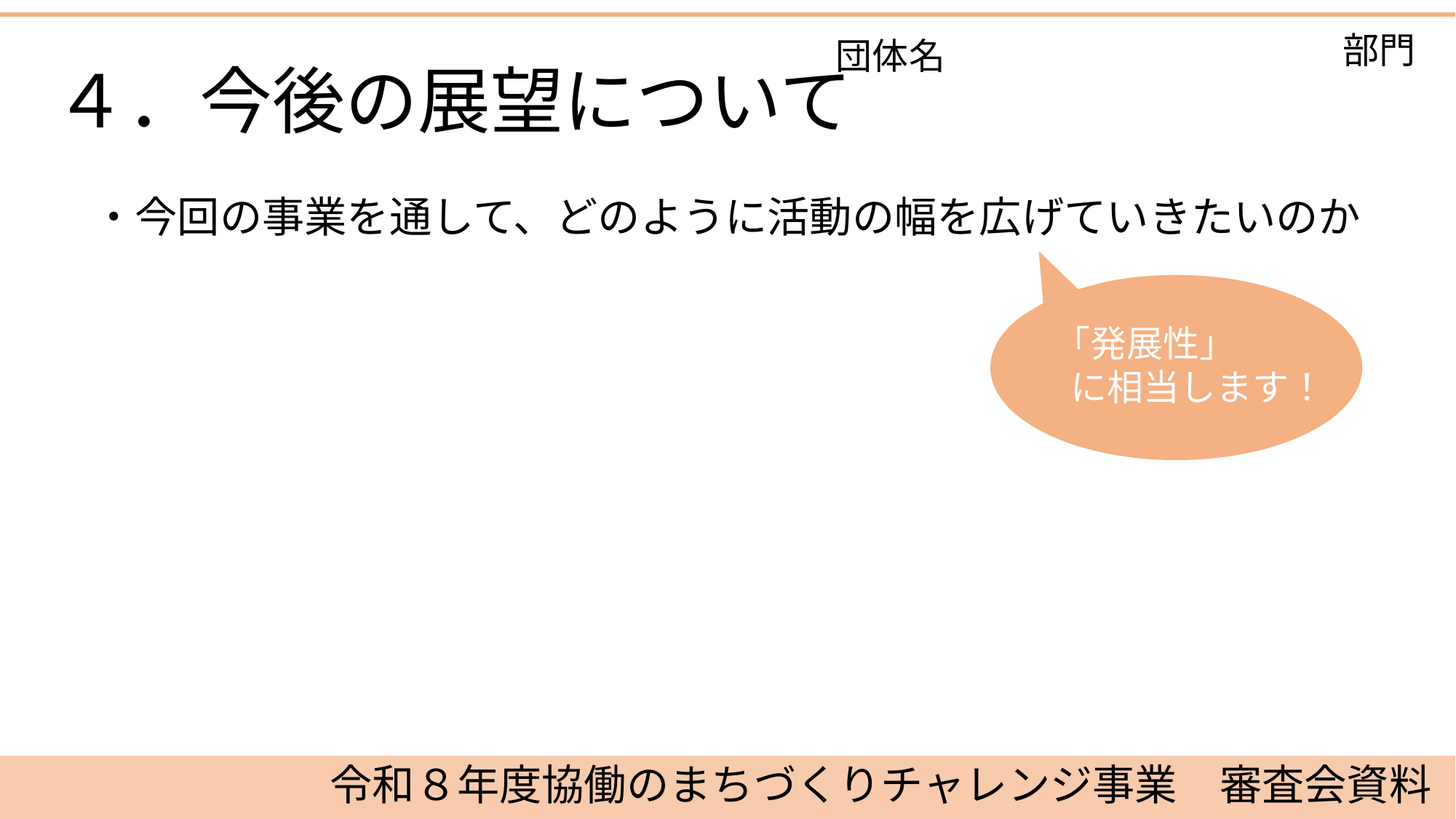

部門
団体名
４．今後の展望について
・今回の事業を通して、どのように活動の幅を広げていきたいのか

「発展性」
 に相当します！
令和８年度協働のまちづくりチャレンジ事業　審査会資料